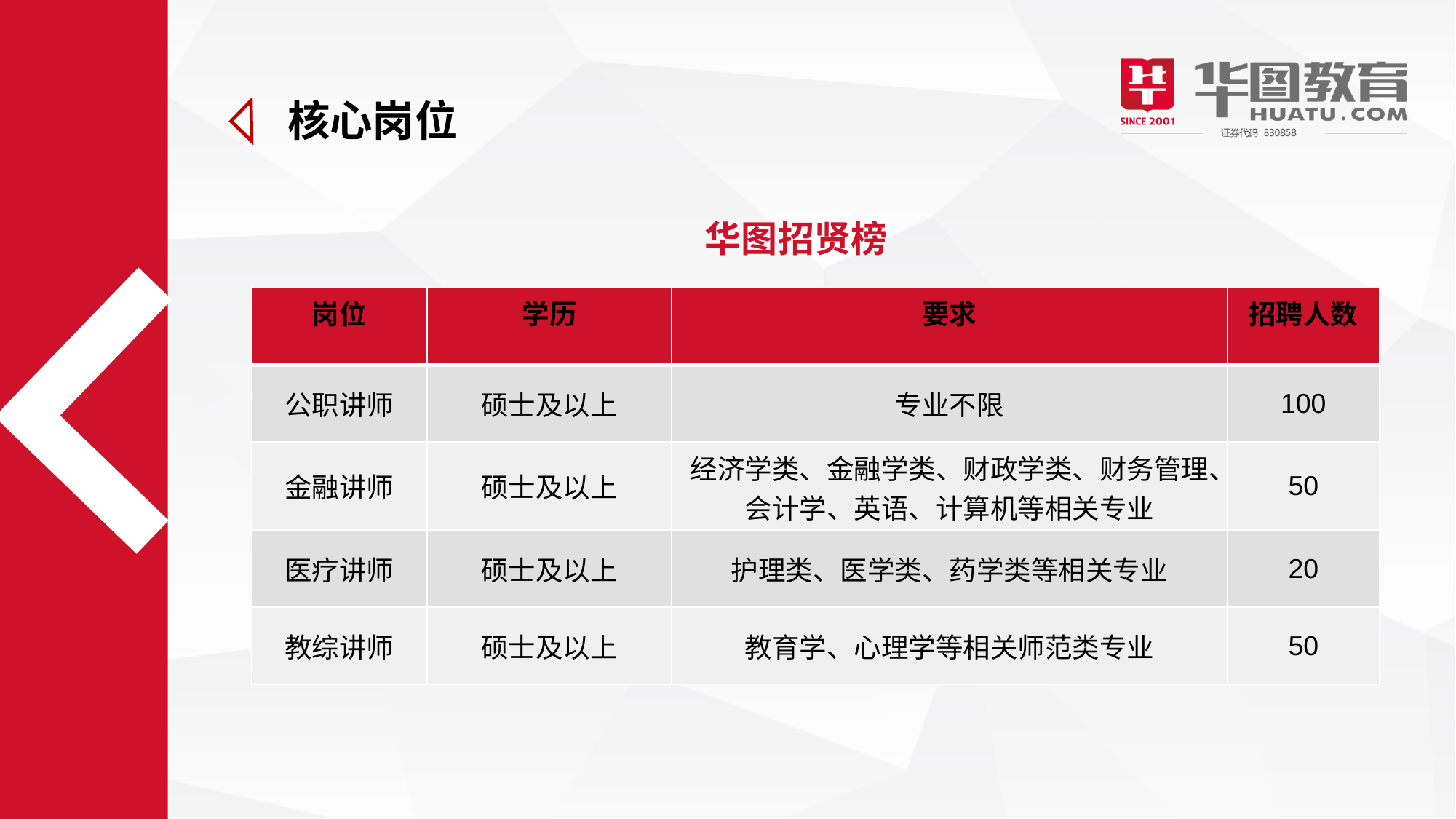

核心岗位

华图招贤榜
| 岗位 | 学历 | 要求 | 招聘人数 |
| --- | --- | --- | --- |
| 公职讲师 | 硕士及以上 | 专业不限 | 100 |
| 金融讲师 | 硕士及以上 | 经济学类、金融学类、财政学类、财务管理、会计学、英语、计算机等相关专业 | 50 |
| 医疗讲师 | 硕士及以上 | 护理类、医学类、药学类等相关专业 | 20 |
| 教综讲师 | 硕士及以上 | 教育学、心理学等相关师范类专业 | 50 |